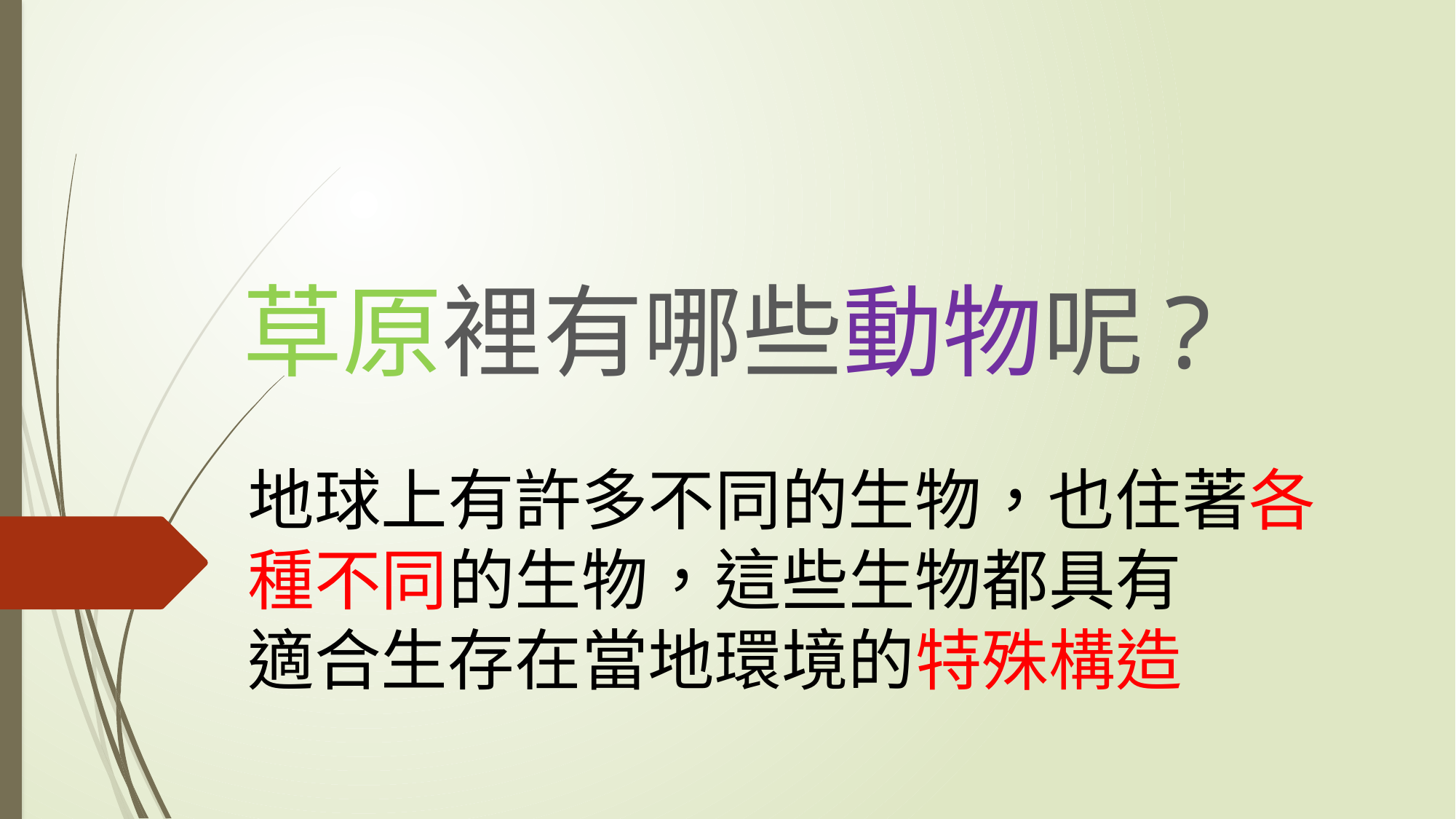

#
草原裡有哪些動物呢?
地球上有許多不同的生物，也住著各種不同的生物，這些生物都具有
適合生存在當地環境的特殊構造